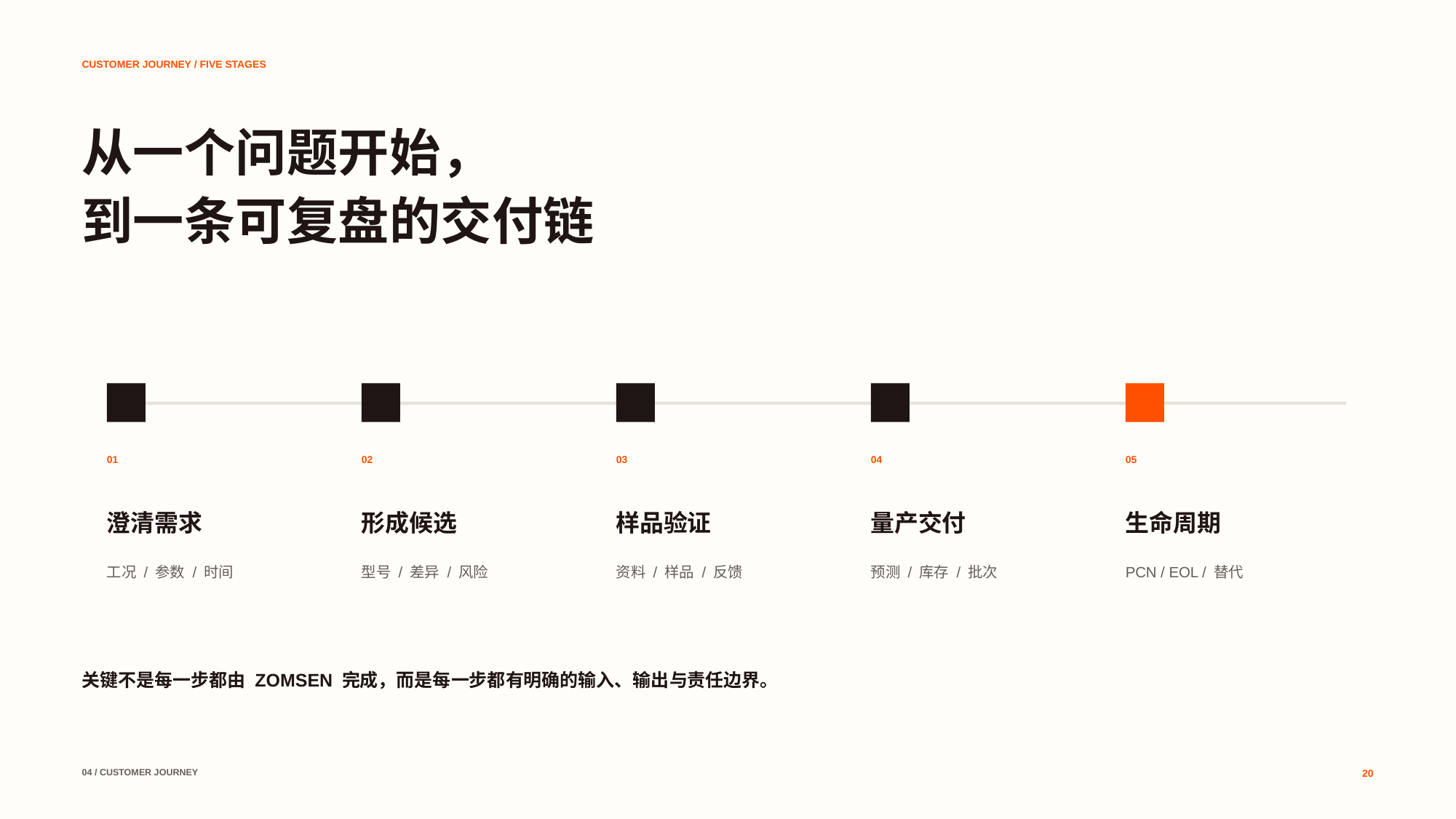

CUSTOMER JOURNEY / FIVE STAGES
从一个问题开始，
到一条可复盘的交付链

01
02
03
04
05
澄清需求
形成候选
样品验证
量产交付
生命周期
工况 / 参数 / 时间
型号 / 差异 / 风险
资料 / 样品 / 反馈
预测 / 库存 / 批次
PCN / EOL / 替代
关键不是每一步都由 ZOMSEN 完成，而是每一步都有明确的输入、输出与责任边界。
04 / CUSTOMER JOURNEY
20